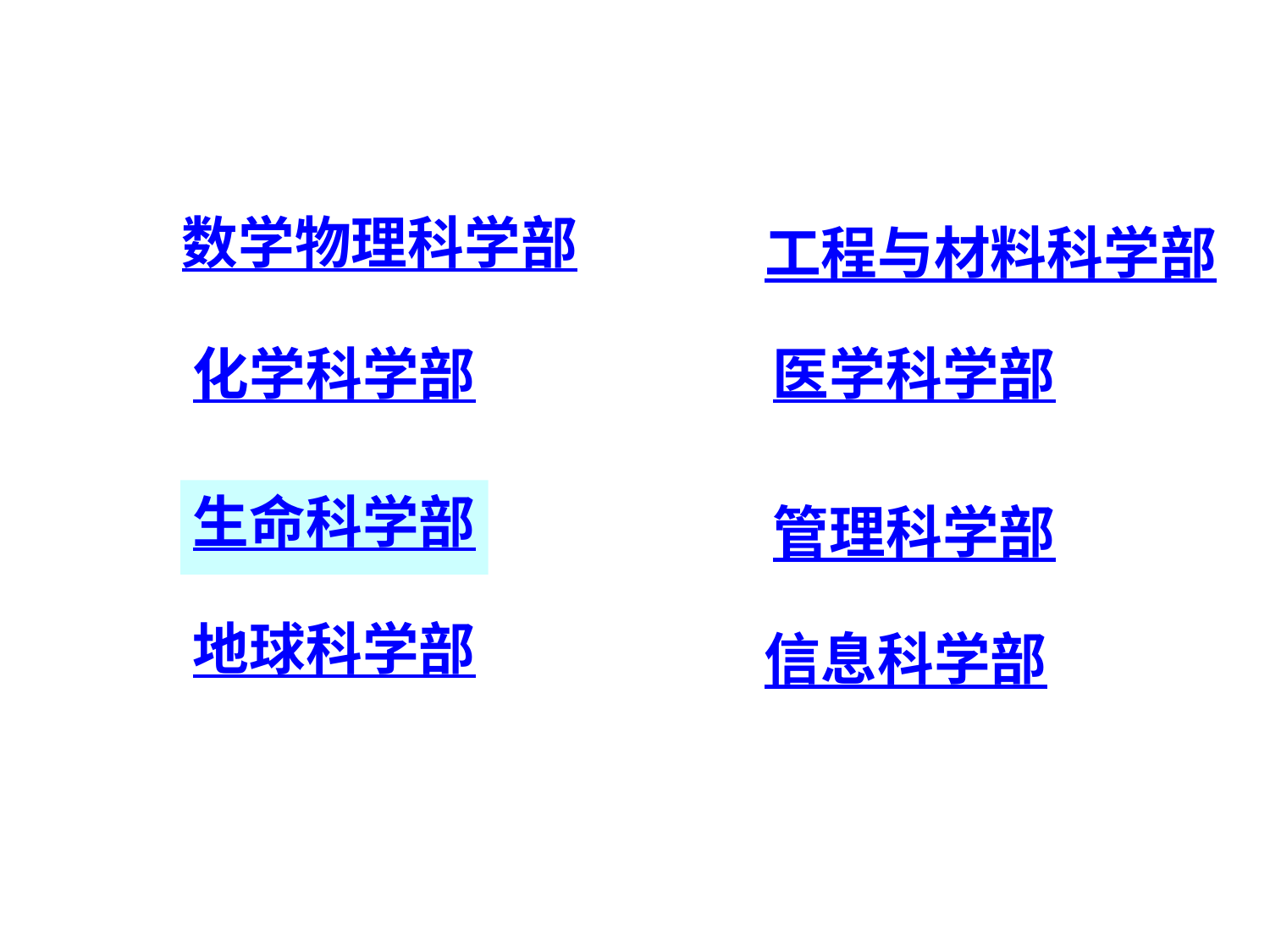

数学物理科学部
工程与材料科学部
化学科学部
医学科学部
生命科学部
管理科学部
地球科学部
信息科学部